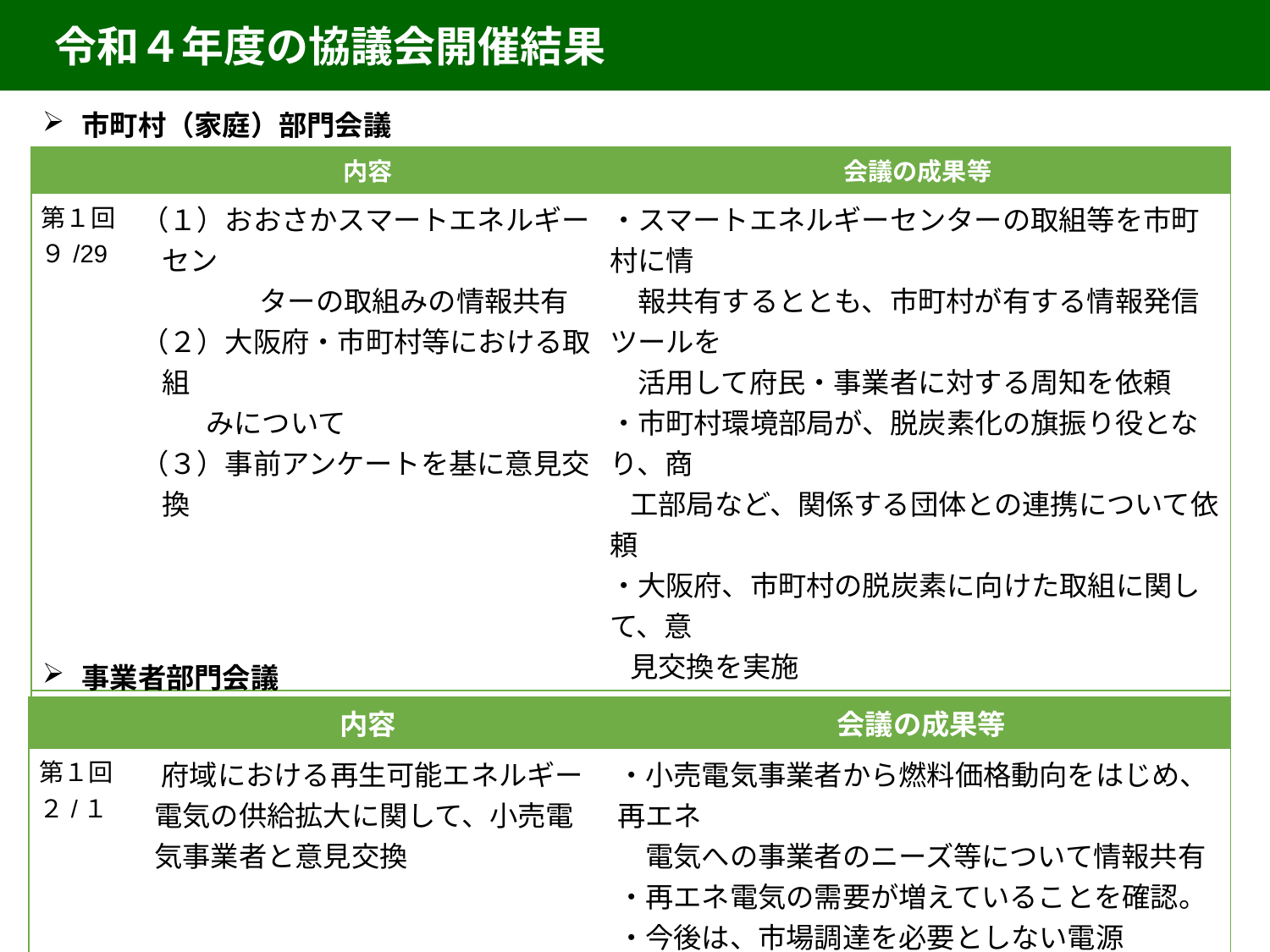

令和４年度の協議会開催結果
市町村（家庭）部門会議
|  | 内容 | 会議の成果等 |
| --- | --- | --- |
| 第１回 ９/29 | （１）おおさかスマートエネルギーセン 　　　　 ターの取組みの情報共有 （２）大阪府・市町村等における取組 みについて （３）事前アンケートを基に意見交換 | ・スマートエネルギーセンターの取組等を市町村に情 　報共有するととも、市町村が有する情報発信ツールを 　活用して府民・事業者に対する周知を依頼 ・市町村環境部局が、脱炭素化の旗振り役となり、商 工部局など、関係する団体との連携について依頼 ・大阪府、市町村の脱炭素に向けた取組に関して、意 見交換を実施 |
| 第２回 １/25 | （１）省エネ・再エネに関する取組みの 　　　　 報告 （２）事前アンケートを基に意見交換 | ・スマートエネルギーセンターの取組等や令和5年度の 主要な府事業を市町村に情報共有 ・市町村の省エネ・再エネの取組みにおける課題や事 例を事前アンケートで聞き取り、会議の場で共有、 意見交換 |
事業者部門会議
|  | 内容 | 会議の成果等 |
| --- | --- | --- |
| 第１回 ２/１ | 府域における再生可能エネルギー電気の供給拡大に関して、小売電気事業者と意見交換 | ・小売電気事業者から燃料価格動向をはじめ、再エネ 　電気への事業者のニーズ等について情報共有 ・再エネ電気の需要が増えていることを確認。 ・今後は、市場調達を必要としない電源（PPA）の拡 　大が重要であることを確認。 |